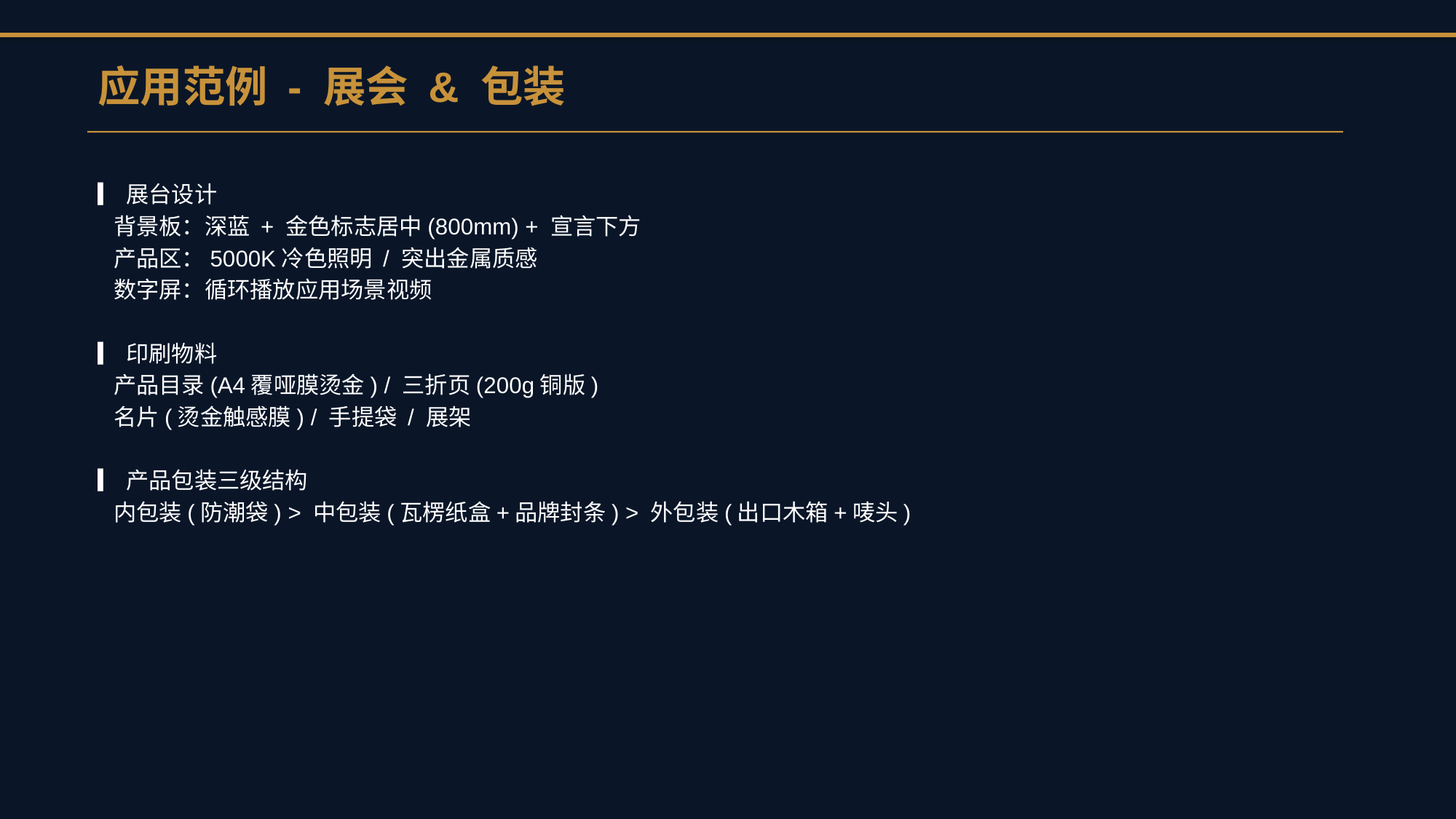

应用范例 - 展会 & 包装

▎展台设计
  背景板：深蓝 + 金色标志居中(800mm) + 宣言下方
  产品区：5000K冷色照明 / 突出金属质感
  数字屏：循环播放应用场景视频

▎印刷物料
  产品目录(A4覆哑膜烫金) / 三折页(200g铜版)
  名片(烫金触感膜) / 手提袋 / 展架

▎产品包装三级结构
  内包装(防潮袋) > 中包装(瓦楞纸盒+品牌封条) > 外包装(出口木箱+唛头)